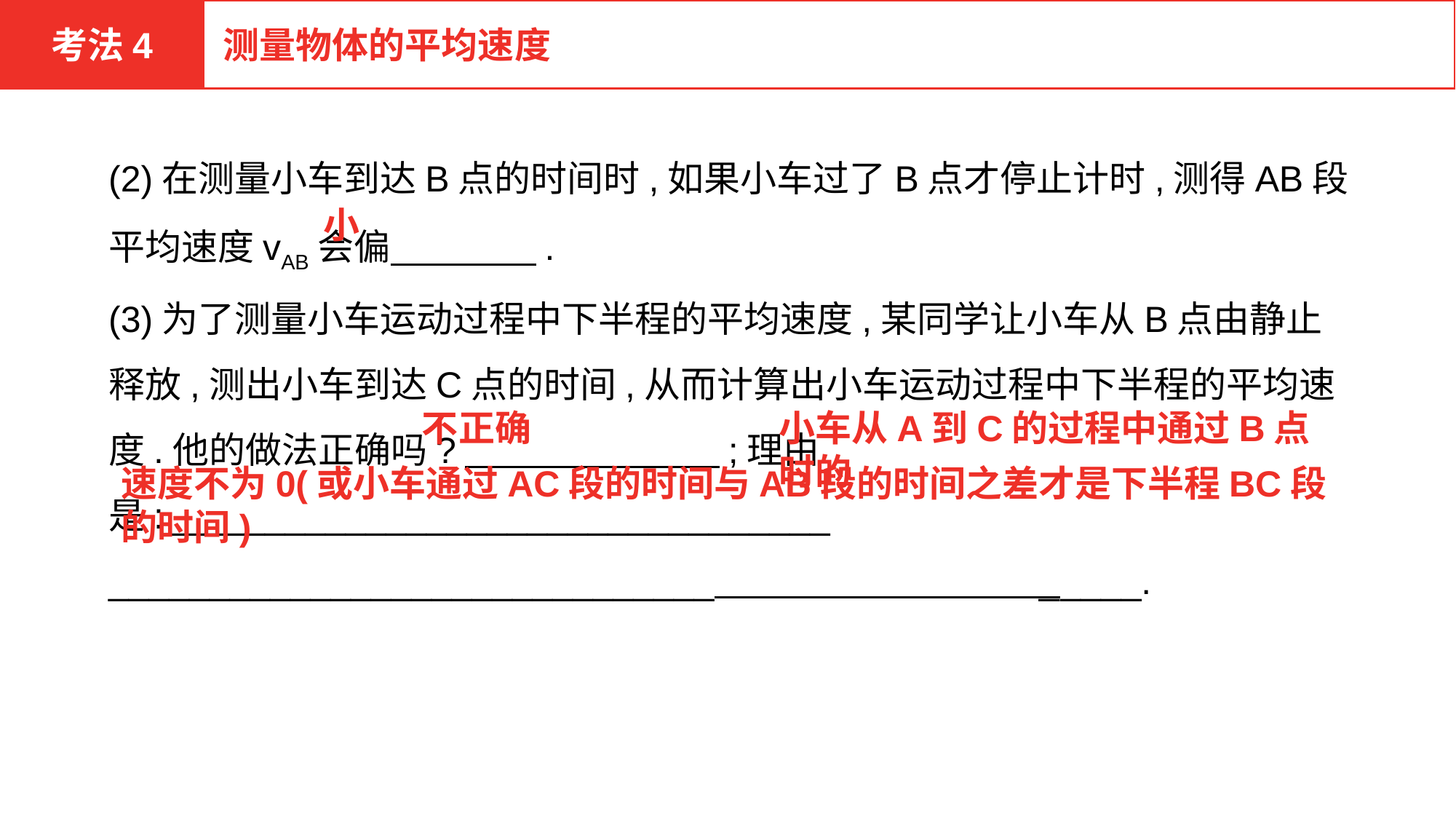

考法4
测量物体的平均速度
(2)在测量小车到达B点的时间时,如果小车过了B点才停止计时,测得AB段平均速度vAB会偏　　　　.
(3)为了测量小车运动过程中下半程的平均速度,某同学让小车从B点由静止释放,测出小车到达C点的时间,从而计算出小车运动过程中下半程的平均速度.他的做法正确吗?　　　　　　　;理由是:_________________________________
______________________________                                _____.
小
不正确
小车从A到C的过程中通过B点时的
速度不为0(或小车通过AC段的时间与AB段的时间之差才是下半程BC段的时间)